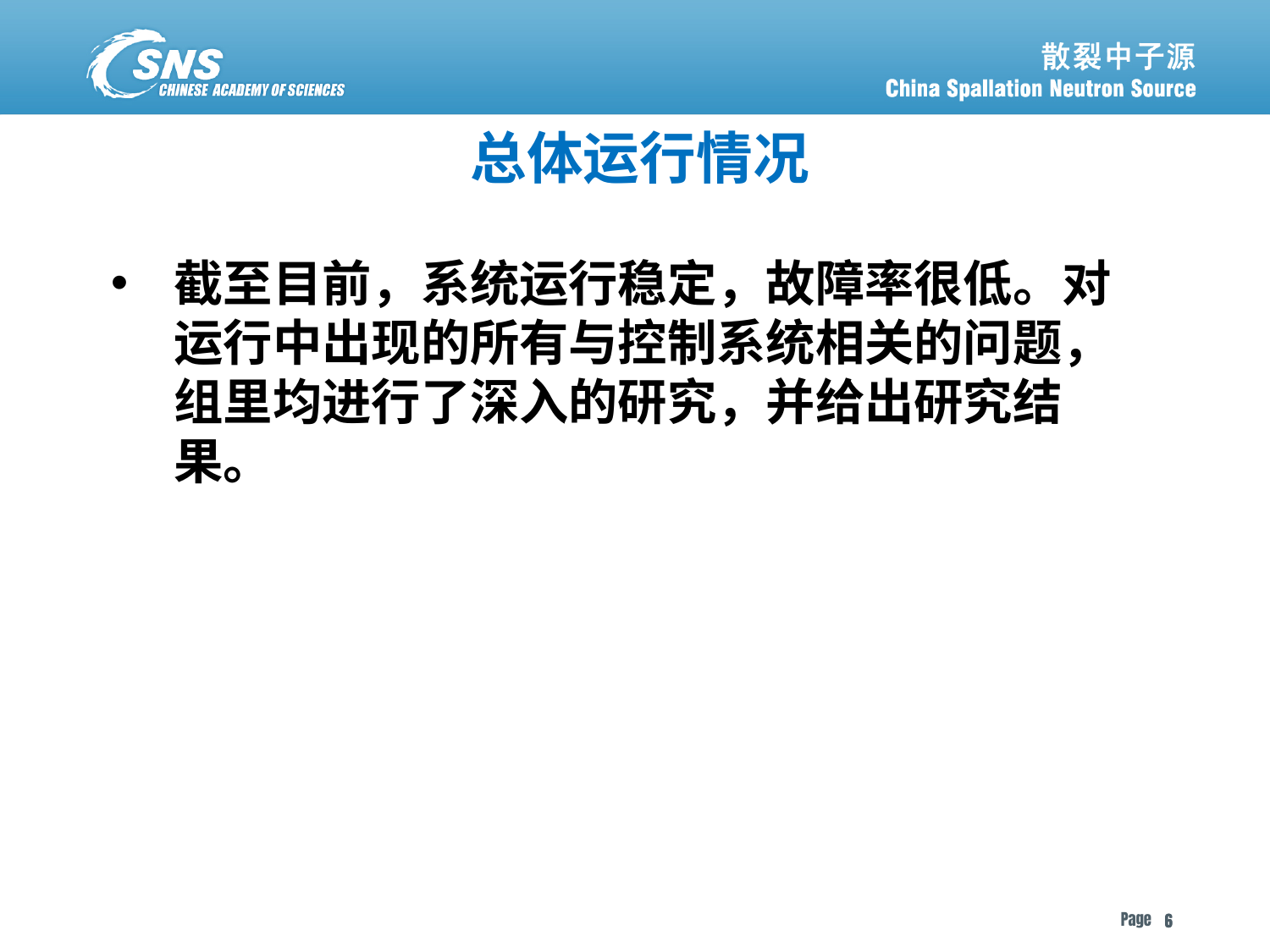

总体运行情况
截至目前，系统运行稳定，故障率很低。对运行中出现的所有与控制系统相关的问题，组里均进行了深入的研究，并给出研究结果。
6
6